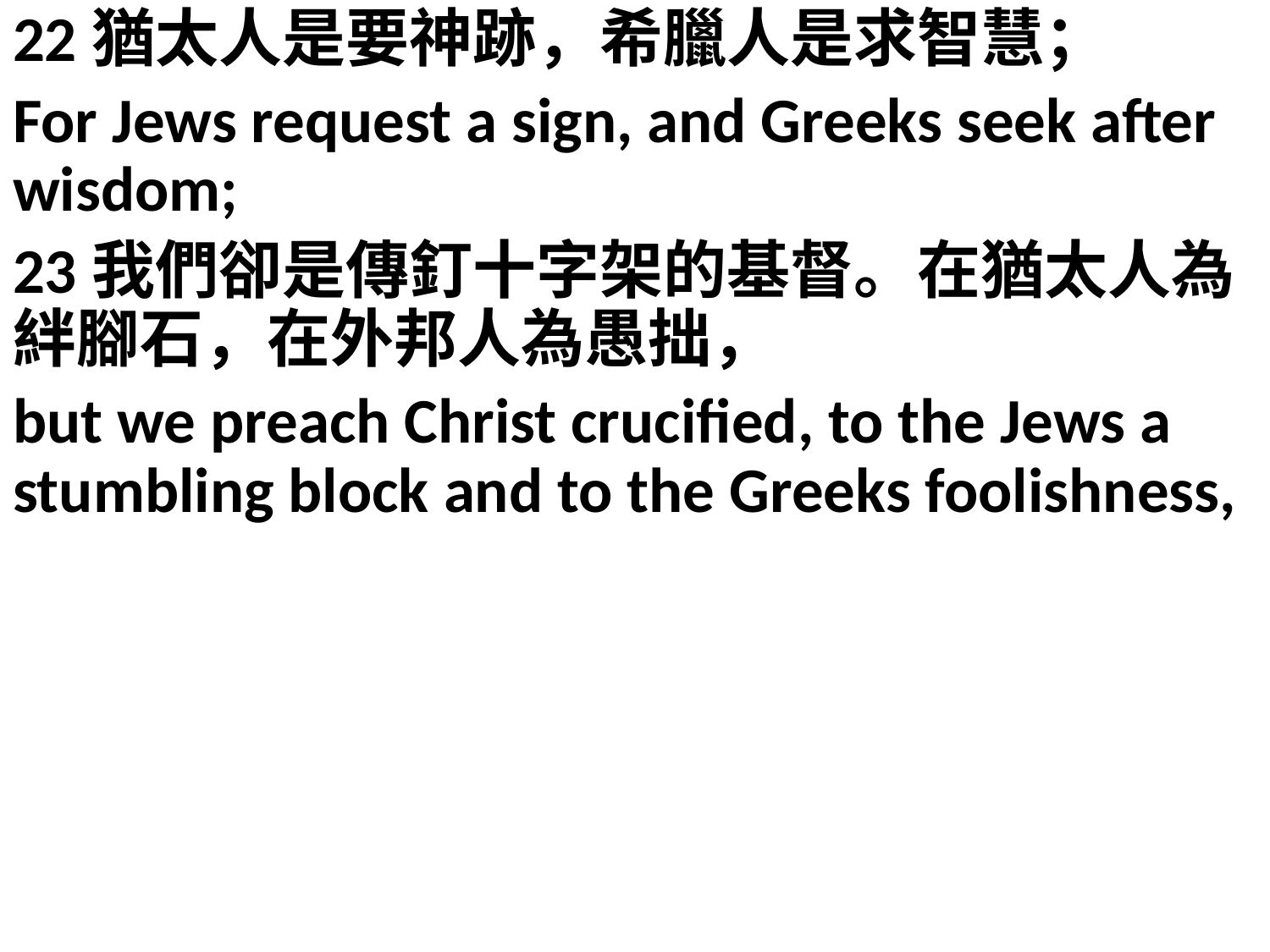

22猶太人是要神跡，希臘人是求智慧；
For Jews request a sign, and Greeks seek after wisdom;
23我們卻是傳釘十字架的基督。在猶太人為絆腳石，在外邦人為愚拙，
but we preach Christ crucified, to the Jews a stumbling block and to the Greeks foolishness,